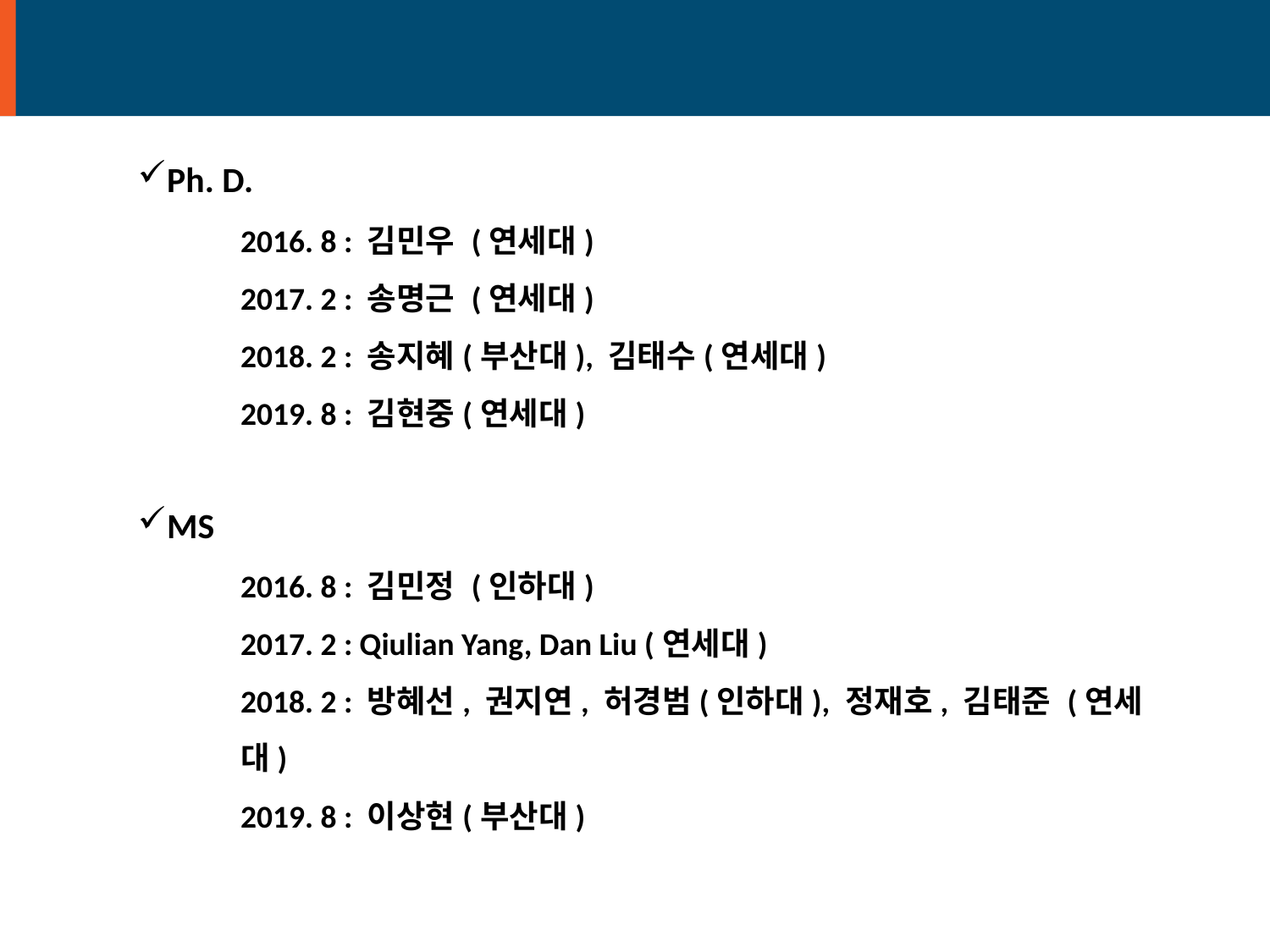

# Produced man power & Publications
Ph. D.
2016. 8 : 김민우 (연세대)
2017. 2 : 송명근 (연세대)
2018. 2 : 송지혜(부산대), 김태수(연세대)
2019. 8 : 김현중(연세대)

MS
2016. 8 : 김민정 (인하대)
2017. 2 : Qiulian Yang, Dan Liu (연세대)
2018. 2 : 방혜선, 권지연, 허경범(인하대), 정재호, 김태준 (연세대)
2019. 8 : 이상현(부산대)